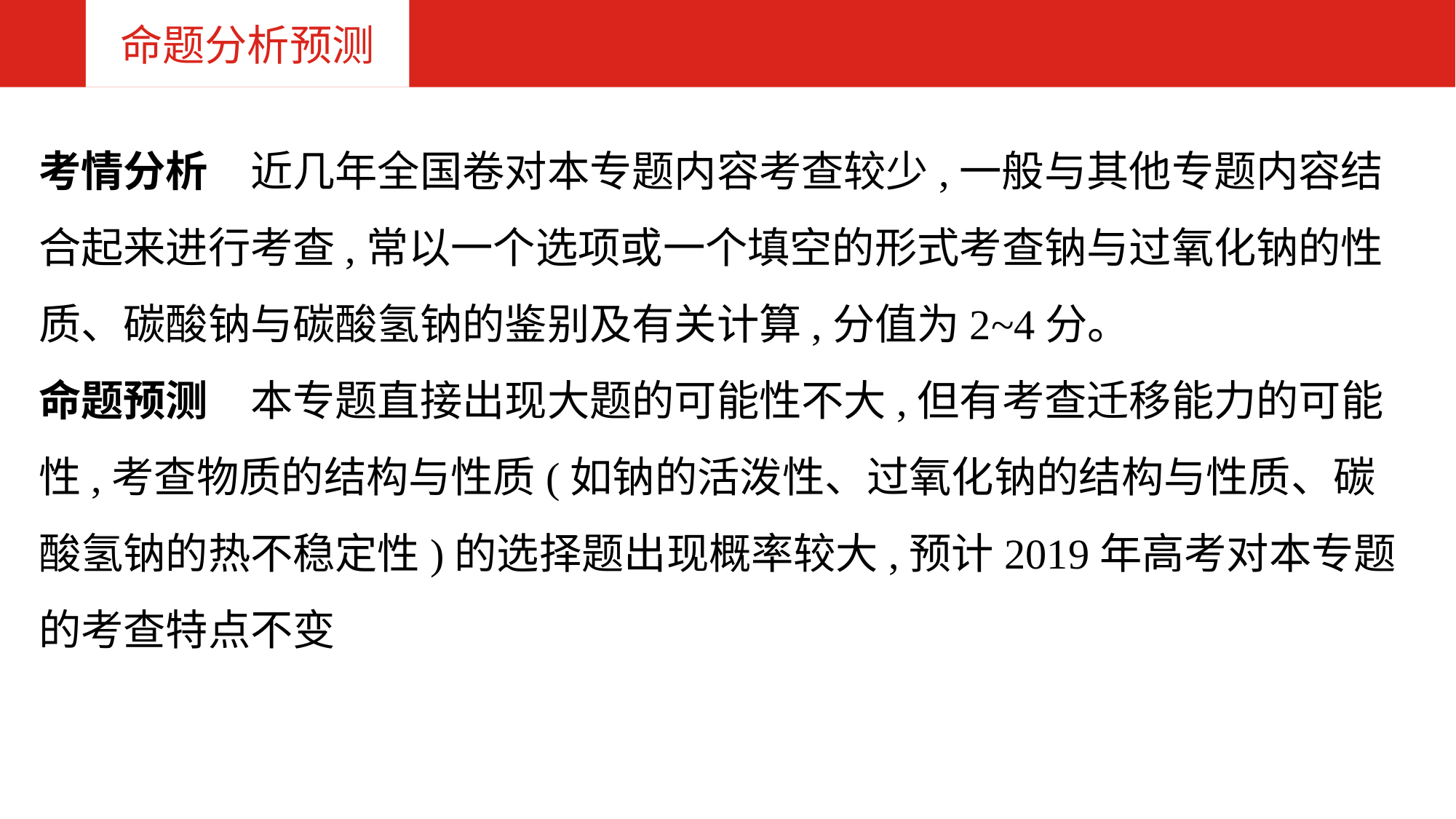

命题分析预测
考情分析　近几年全国卷对本专题内容考查较少,一般与其他专题内容结合起来进行考查,常以一个选项或一个填空的形式考查钠与过氧化钠的性质、碳酸钠与碳酸氢钠的鉴别及有关计算,分值为2~4分。
命题预测　本专题直接出现大题的可能性不大,但有考查迁移能力的可能性,考查物质的结构与性质(如钠的活泼性、过氧化钠的结构与性质、碳酸氢钠的热不稳定性)的选择题出现概率较大,预计2019年高考对本专题的考查特点不变